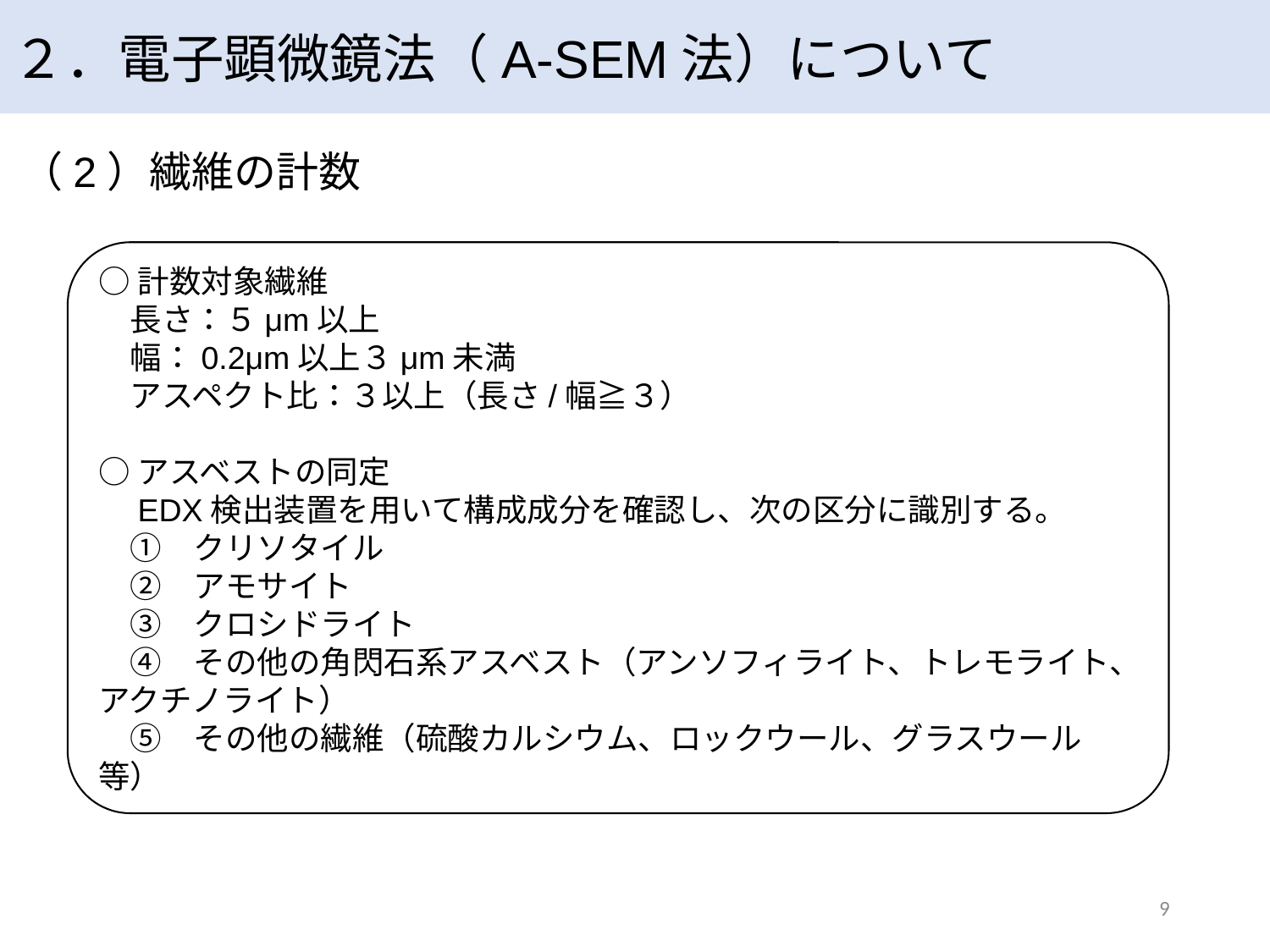

２．電子顕微鏡法（A-SEM法）について
（2）繊維の計数
○計数対象繊維
　長さ：５μm以上
　幅：0.2μm以上３μm未満
　アスペクト比：３以上（長さ/幅≧３）

○アスベストの同定
　EDX検出装置を用いて構成成分を確認し、次の区分に識別する。
　①　クリソタイル
　②　アモサイト
　③　クロシドライト
　④　その他の角閃石系アスベスト（アンソフィライト、トレモライト、アクチノライト）
　⑤　その他の繊維（硫酸カルシウム、ロックウール、グラスウール等）
9